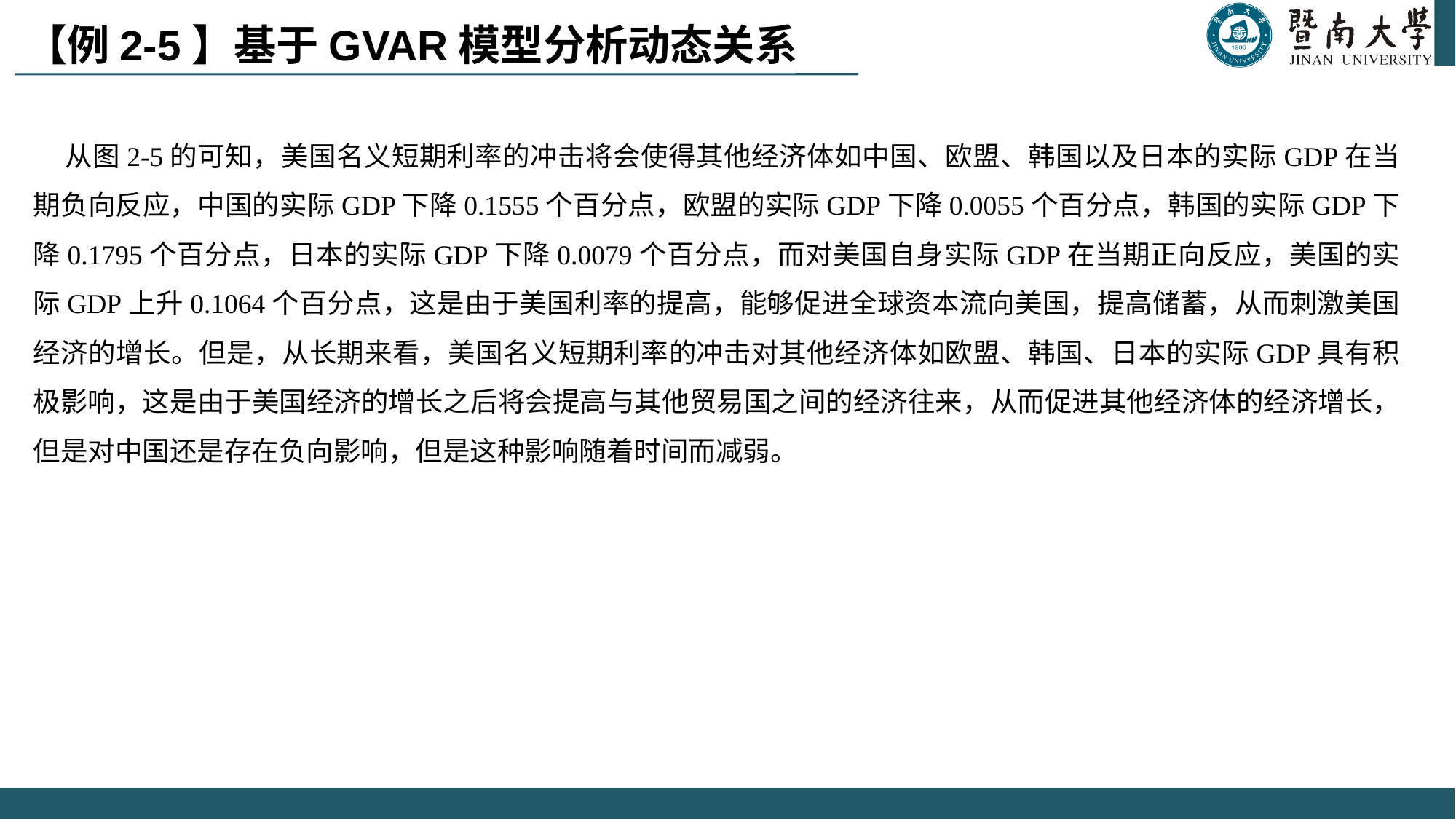

【例2-5】基于GVAR模型分析动态关系

从图2-5的可知，美国名义短期利率的冲击将会使得其他经济体如中国、欧盟、韩国以及日本的实际GDP在当期负向反应，中国的实际GDP下降0.1555个百分点，欧盟的实际GDP下降0.0055个百分点，韩国的实际GDP下降0.1795个百分点，日本的实际GDP下降0.0079个百分点，而对美国自身实际GDP在当期正向反应，美国的实际GDP上升0.1064个百分点，这是由于美国利率的提高，能够促进全球资本流向美国，提高储蓄，从而刺激美国经济的增长。但是，从长期来看，美国名义短期利率的冲击对其他经济体如欧盟、韩国、日本的实际GDP具有积极影响，这是由于美国经济的增长之后将会提高与其他贸易国之间的经济往来，从而促进其他经济体的经济增长，但是对中国还是存在负向影响，但是这种影响随着时间而减弱。